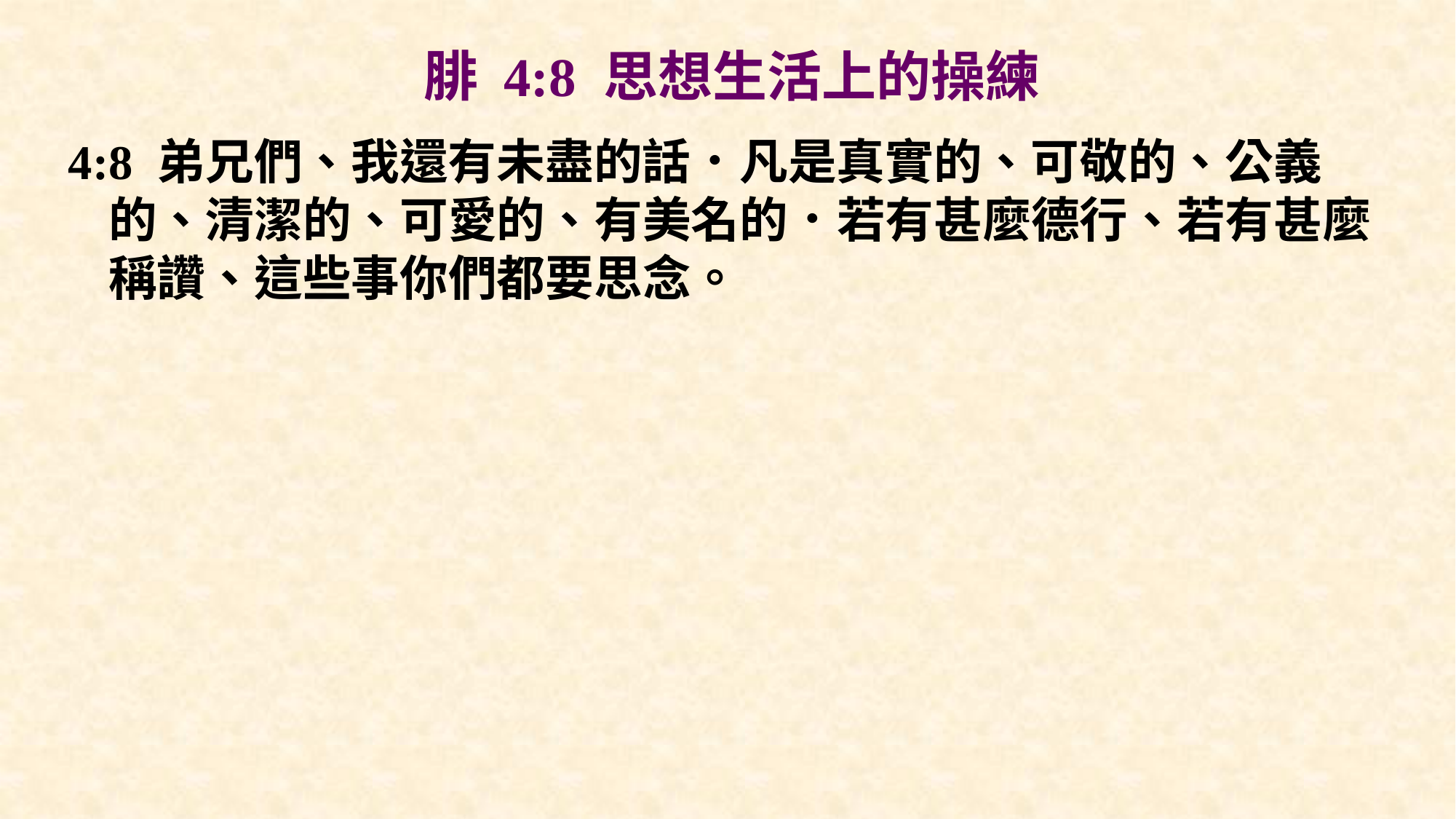

# 腓 4:8 思想生活上的操練
4:8 弟兄們、我還有未盡的話．凡是真實的、可敬的、公義的、清潔的、可愛的、有美名的．若有甚麼德行、若有甚麼稱讚、這些事你們都要思念。